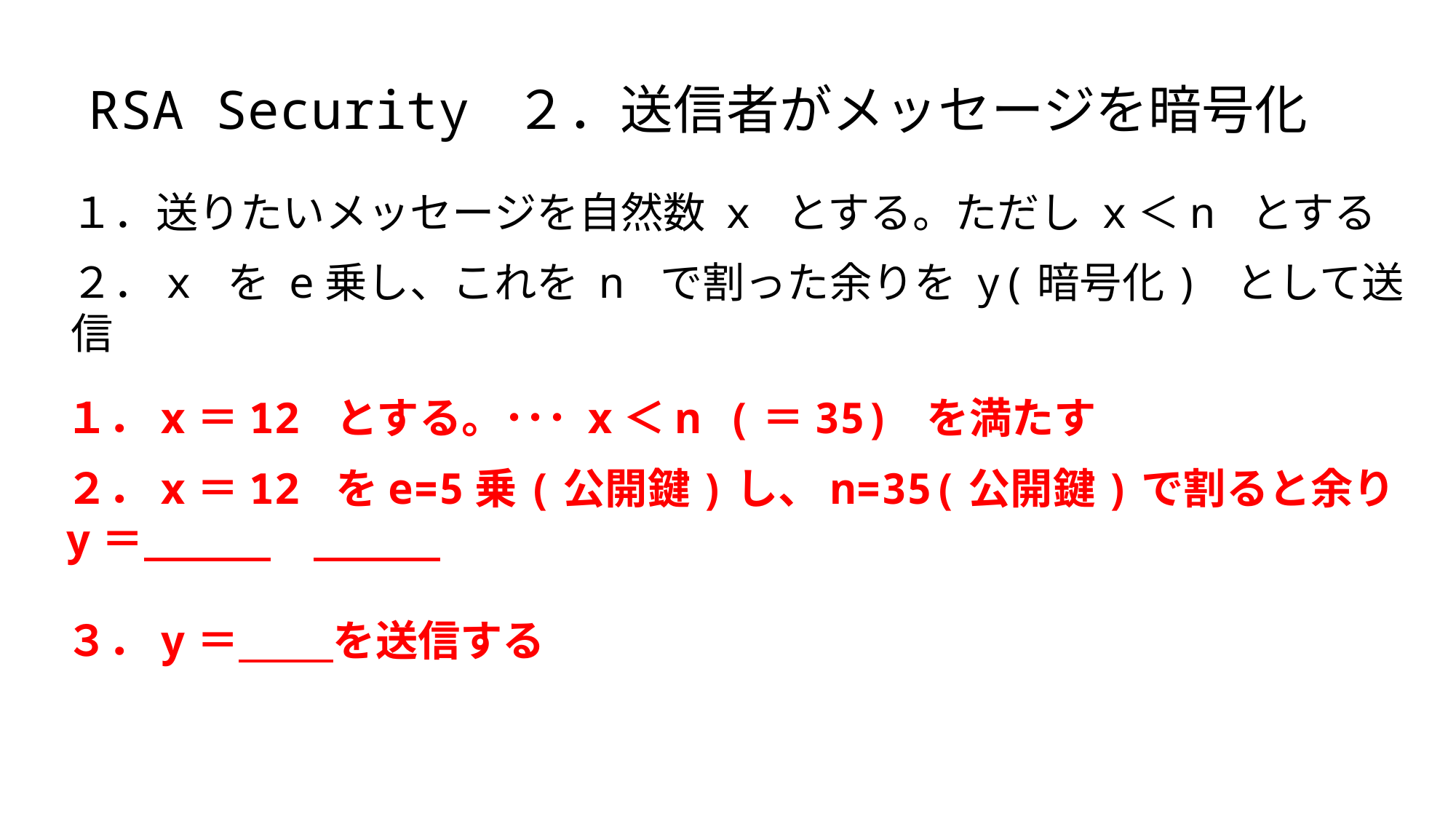

# RSA Security ２．送信者がメッセージを暗号化
１．送りたいメッセージを自然数 x とする。ただし x＜n とする

２．x を e乗し、これを n で割った余りを y(暗号化) として送信
１．x＝12 とする。･･･ x＜n (＝35) を満たす

２．x＝12 をe=5乗(公開鍵)し、n=35(公開鍵)で割ると余り y＝　　　、

３．y＝ 　　を送信する